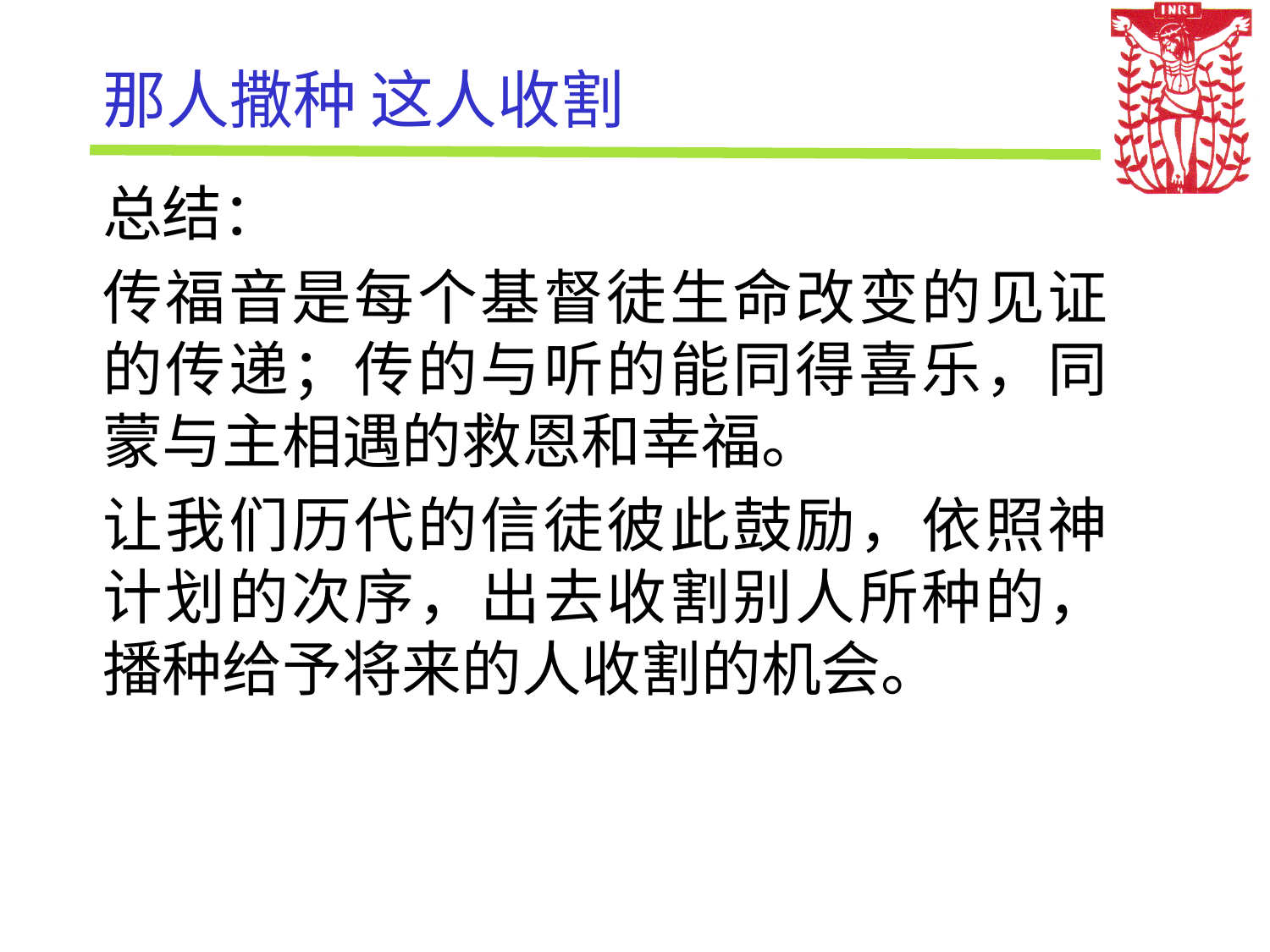

# 那人撒种 这人收割
总结：
传福音是每个基督徒生命改变的见证的传递；传的与听的能同得喜乐，同蒙与主相遇的救恩和幸福。
让我们历代的信徒彼此鼓励，依照神计划的次序，出去收割别人所种的，播种给予将来的人收割的机会。